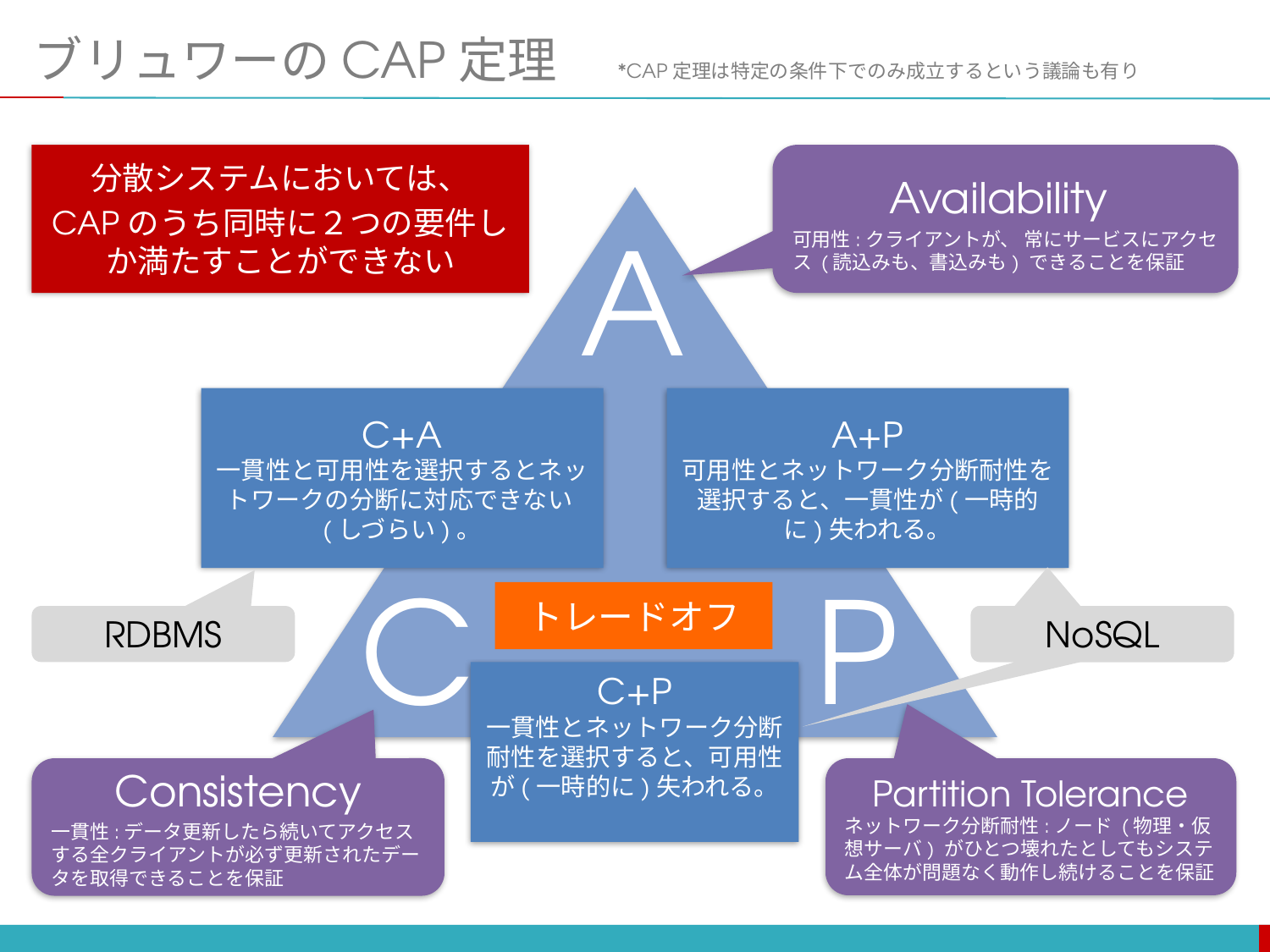

# ブリュワーのCAP定理　*CAP定理は特定の条件下でのみ成立するという議論も有り
分散システムにおいては、
CAPのうち同時に２つの要件しか満たすことができない
Availability
可用性:クライアントが、 常にサービスにアクセス (読込みも、書込みも) できることを保証

A
C
P
C+A
一貫性と可用性を選択するとネットワークの分断に対応できない(しづらい)。
A+P
可用性とネットワーク分断耐性を選択すると、一貫性が(一時的に)失われる。
トレードオフ

NoSQL
RDBMS
C+P
一貫性とネットワーク分断耐性を選択すると、可用性が(一時的に)失われる。
Consistency
一貫性:データ更新したら続いてアクセスする全クライアントが必ず更新されたデータを取得できることを保証
Partition Tolerance
ネットワーク分断耐性:ノード (物理・仮想サーバ) がひとつ壊れたとしてもシステム全体が問題なく動作し続けることを保証